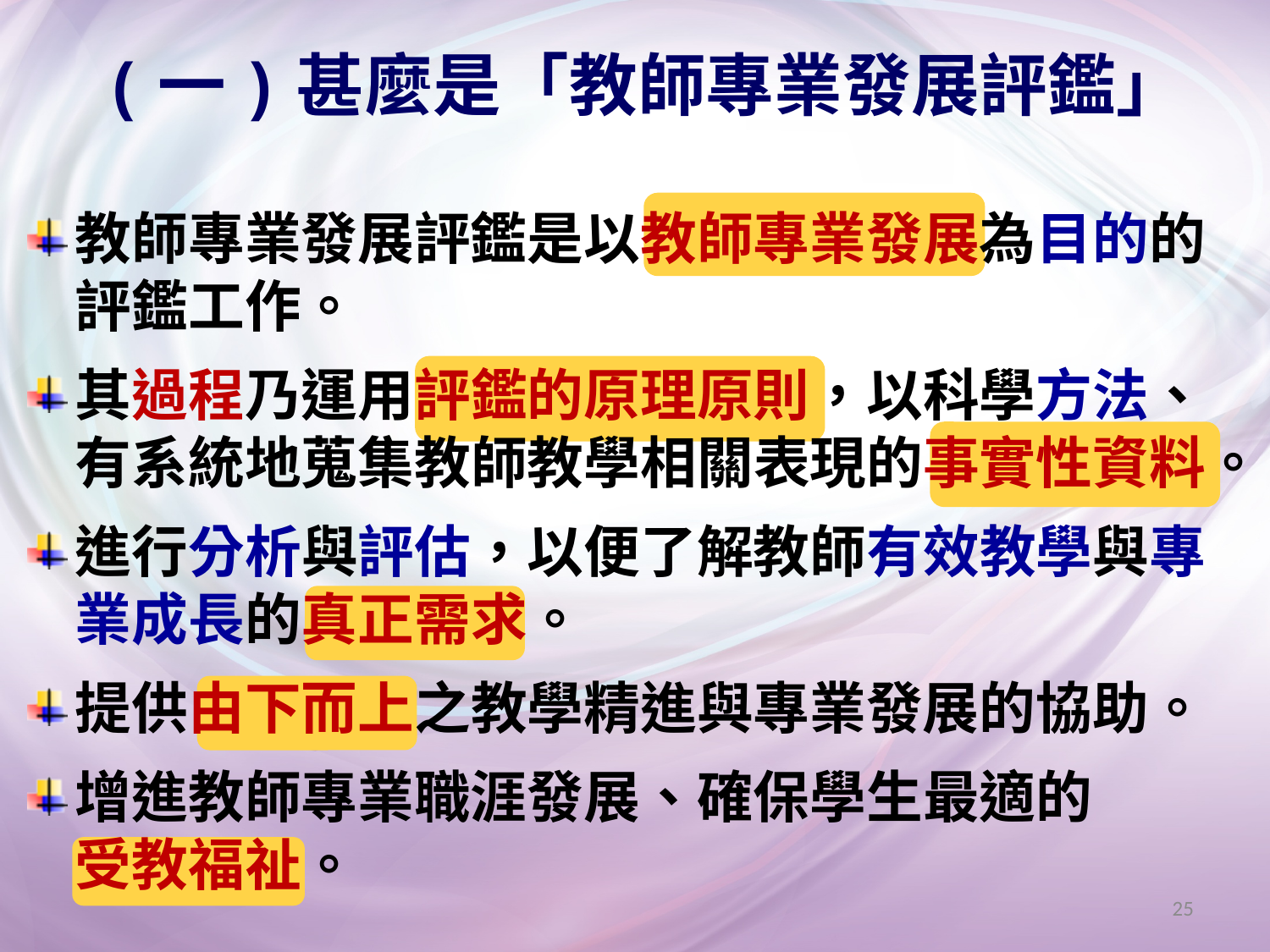

# (一)甚麼是「教師專業發展評鑑」

教師專業發展評鑑是以教師專業發展為目的的評鑑工作。
其過程乃運用評鑑的原理原則，以科學方法、有系統地蒐集教師教學相關表現的事實性資料。
進行分析與評估，以便了解教師有效教學與專業成長的真正需求。
提供由下而上之教學精進與專業發展的協助。
增進教師專業職涯發展、確保學生最適的
受教福祉。

25